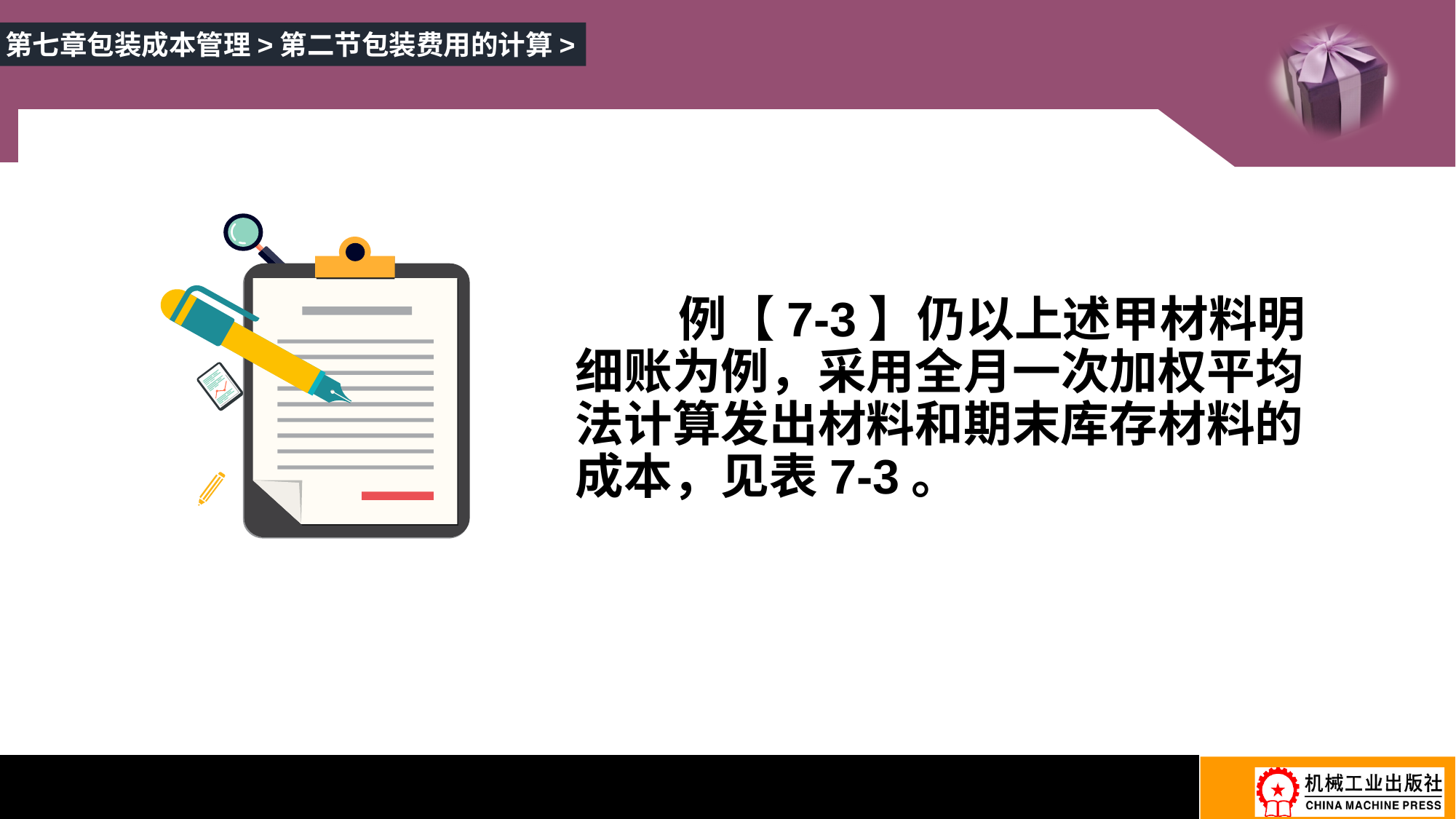

第七章包装成本管理>第二节包装费用的计算>

例【7-3】仍以上述甲材料明细账为例，采用全月一次加权平均法计算发出材料和期末库存材料的成本，见表7-3。